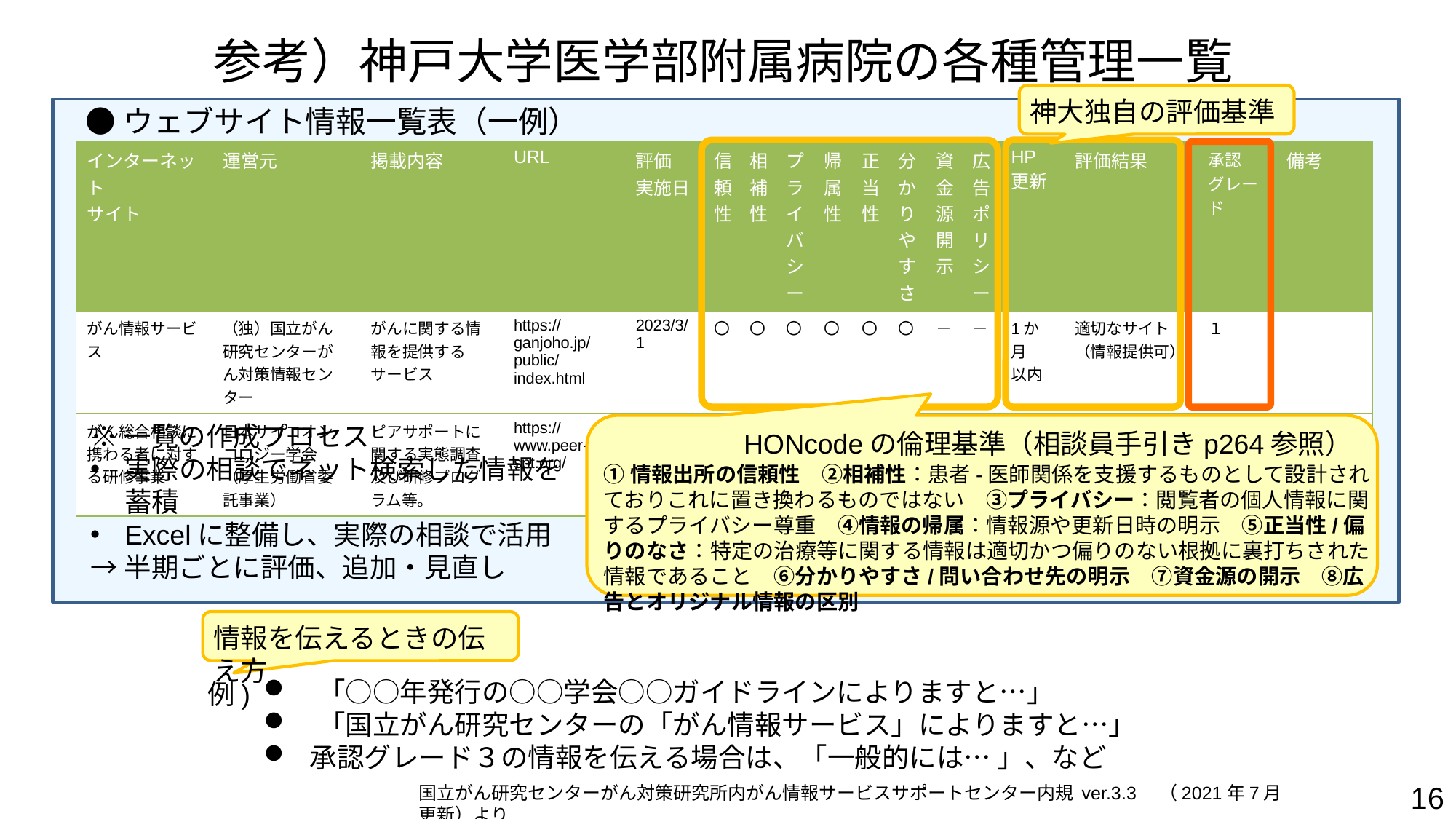

# 参考）神戸大学医学部附属病院の各種管理一覧

神大独自の評価基準
●ウェブサイト情報一覧表（一例）

| インターネット サイト | 運営元 | 掲載内容 | URL | 評価 実施日 | 信頼性 | 相補性 | プライバシー | 帰属性 | 正当性 | 分かりやすさ | 資金源開示 | 広告ポリシー | HP 更新 | 評価結果 | 承認 グレード | 備考 |
| --- | --- | --- | --- | --- | --- | --- | --- | --- | --- | --- | --- | --- | --- | --- | --- | --- |
| がん情報サービス | （独）国立がん研究センターがん対策情報センター | がんに関する情報を提供するサービス | https://ganjoho.jp/public/index.html | 2023/3/1 | 〇 | 〇 | 〇 | 〇 | 〇 | 〇 | － | － | 1か月 以内 | 適切なサイト （情報提供可） | １ |  |
| がん総合相談に携わる者に対する研修事業 | 日本サイコオンコロジー学会（厚生労働省委託事業） | ピアサポートに関する実態調査及び研修プログラム等。 | https://www.peer-spt.org/ | 2023/3/1 | 〇 | 〇 | 〇 | 〇 | 〇 | 〇 | ー | － | 1か月 以内 | 適切なサイト （情報提供可） | １ | HPから各種資料DL可。 |

※一覧の作成プロセス
実際の相談でネット検索した情報を蓄積
Excelに整備し、実際の相談で活用
→半期ごとに評価、追加・見直し

HONcodeの倫理基準（相談員手引きp264参照）
①情報出所の信頼性　②相補性：患者-医師関係を支援するものとして設計されておりこれに置き換わるものではない　③プライバシー：閲覧者の個人情報に関するプライバシー尊重　④情報の帰属：情報源や更新日時の明示　⑤正当性/偏りのなさ：特定の治療等に関する情報は適切かつ偏りのない根拠に裏打ちされた情報であること　⑥分かりやすさ/問い合わせ先の明示　⑦資金源の開示　⑧広告とオリジナル情報の区別

情報を伝えるときの伝え方
　「○○年発行の○○学会○○ガイドラインによりますと…」
　「国立がん研究センターの「がん情報サービス」によりますと…」
  承認グレード３の情報を伝える場合は、「一般的には… 」、など
例)
16
国立がん研究センターがん対策研究所内がん情報サービスサポートセンター内規 ver.3.3　（2021年7月更新）より